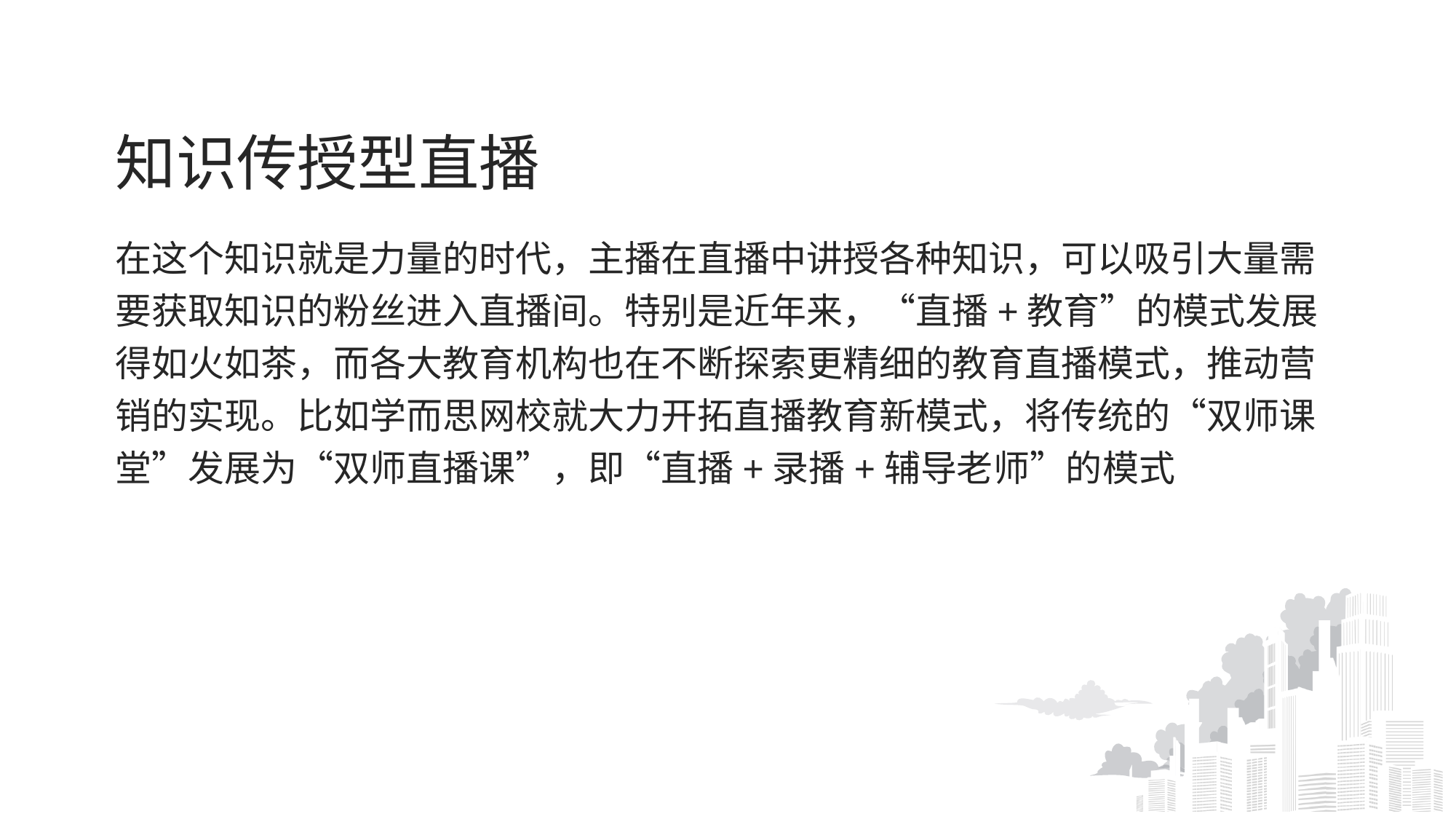

# 知识传授型直播
在这个知识就是力量的时代，主播在直播中讲授各种知识，可以吸引大量需要获取知识的粉丝进入直播间。特别是近年来，“直播+教育”的模式发展得如火如茶，而各大教育机构也在不断探索更精细的教育直播模式，推动营销的实现。比如学而思网校就大力开拓直播教育新模式，将传统的“双师课堂”发展为“双师直播课”，即“直播+录播+辅导老师”的模式